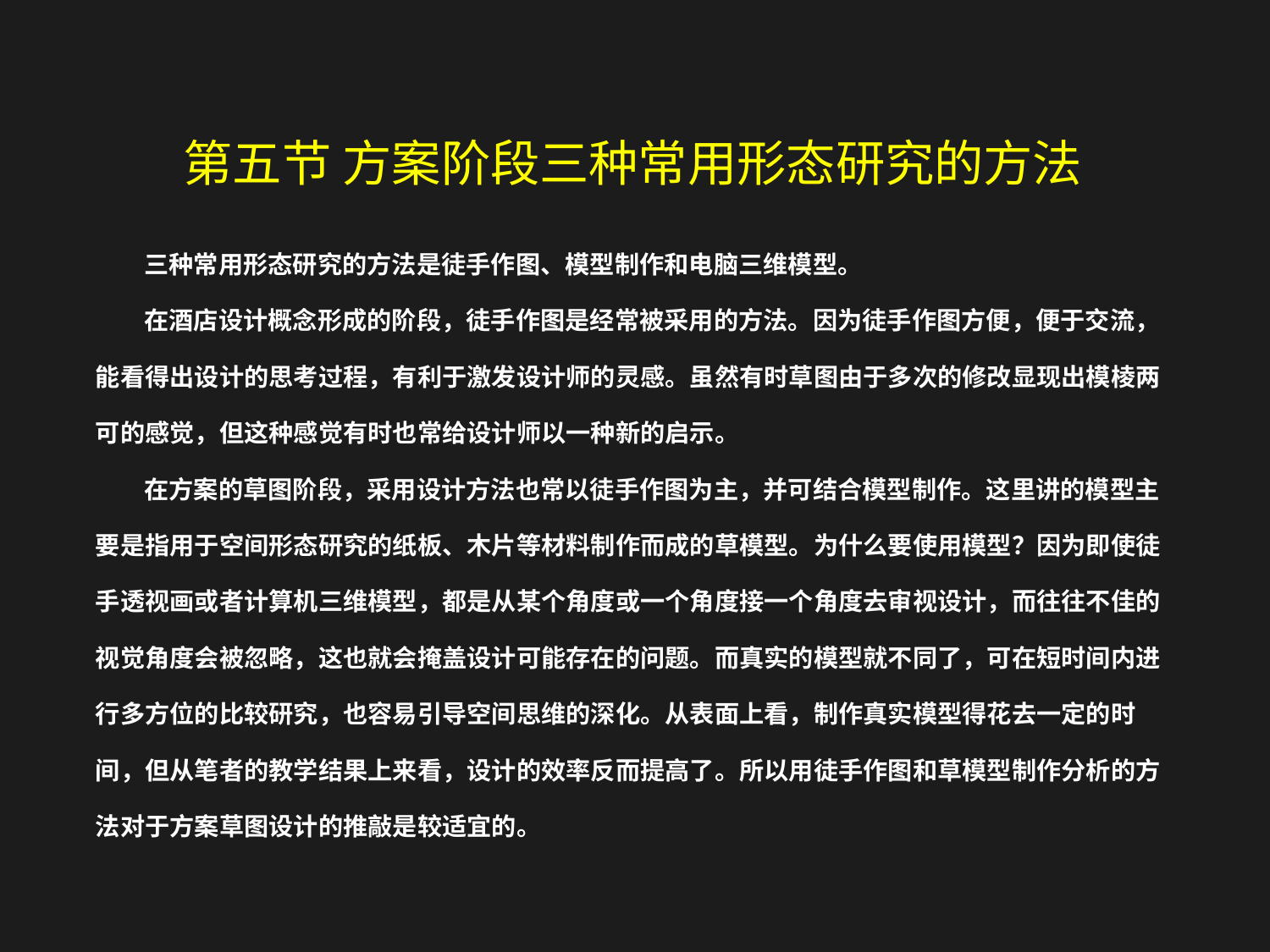

第五节 方案阶段三种常用形态研究的方法
 三种常用形态研究的方法是徒手作图、模型制作和电脑三维模型。
 在酒店设计概念形成的阶段，徒手作图是经常被采用的方法。因为徒手作图方便，便于交流，能看得出设计的思考过程，有利于激发设计师的灵感。虽然有时草图由于多次的修改显现出模棱两可的感觉，但这种感觉有时也常给设计师以一种新的启示。
 在方案的草图阶段，采用设计方法也常以徒手作图为主，并可结合模型制作。这里讲的模型主要是指用于空间形态研究的纸板、木片等材料制作而成的草模型。为什么要使用模型？因为即使徒手透视画或者计算机三维模型，都是从某个角度或一个角度接一个角度去审视设计，而往往不佳的视觉角度会被忽略，这也就会掩盖设计可能存在的问题。而真实的模型就不同了，可在短时间内进行多方位的比较研究，也容易引导空间思维的深化。从表面上看，制作真实模型得花去一定的时间，但从笔者的教学结果上来看，设计的效率反而提高了。所以用徒手作图和草模型制作分析的方法对于方案草图设计的推敲是较适宜的。